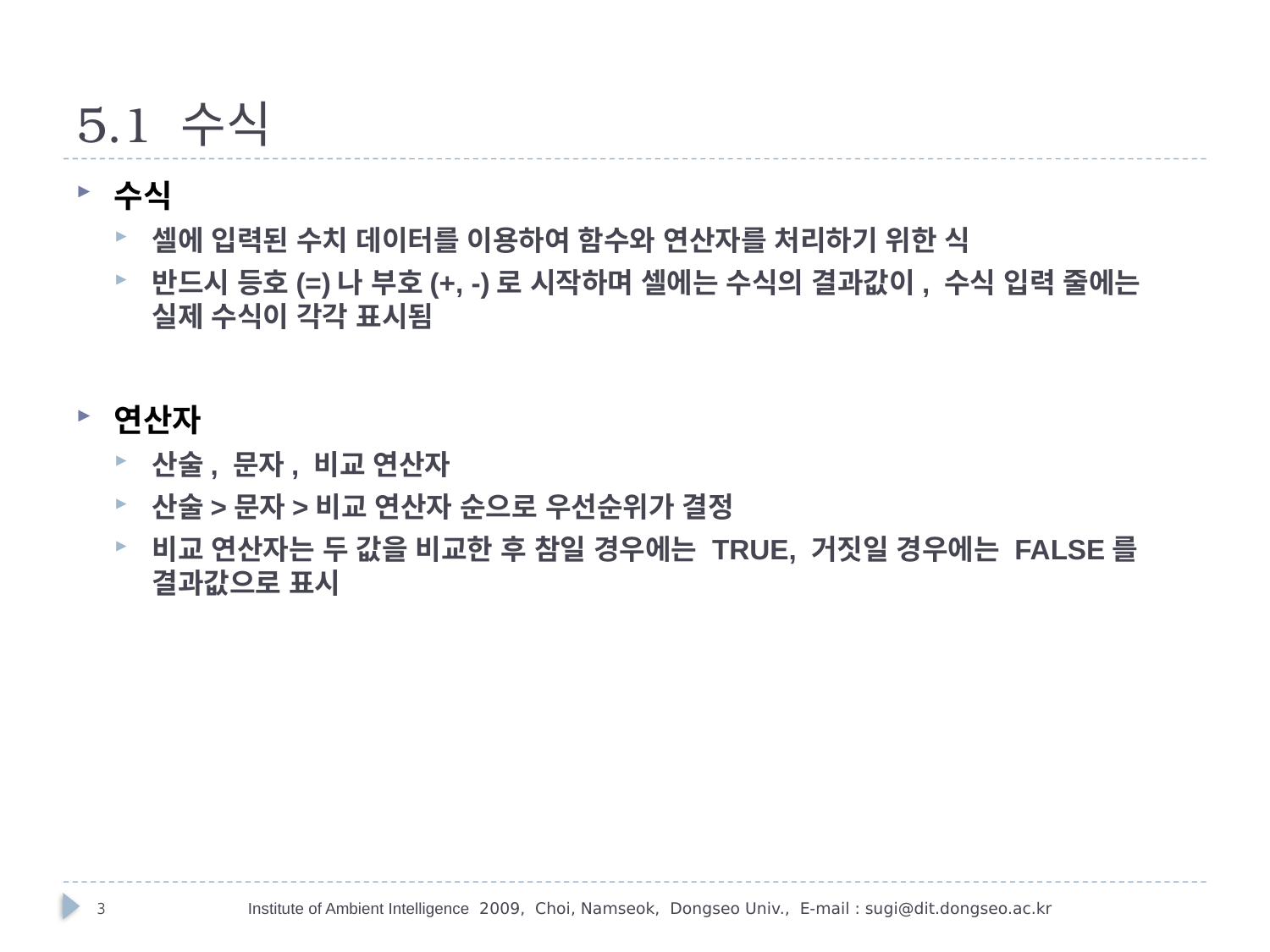

# 5.1 수식
수식
셀에 입력된 수치 데이터를 이용하여 함수와 연산자를 처리하기 위한 식
반드시 등호(=)나 부호(+, -)로 시작하며 셀에는 수식의 결과값이, 수식 입력 줄에는 실제 수식이 각각 표시됨

연산자
산술, 문자, 비교 연산자
산술>문자>비교 연산자 순으로 우선순위가 결정
비교 연산자는 두 값을 비교한 후 참일 경우에는 TRUE, 거짓일 경우에는 FALSE를 결과값으로 표시